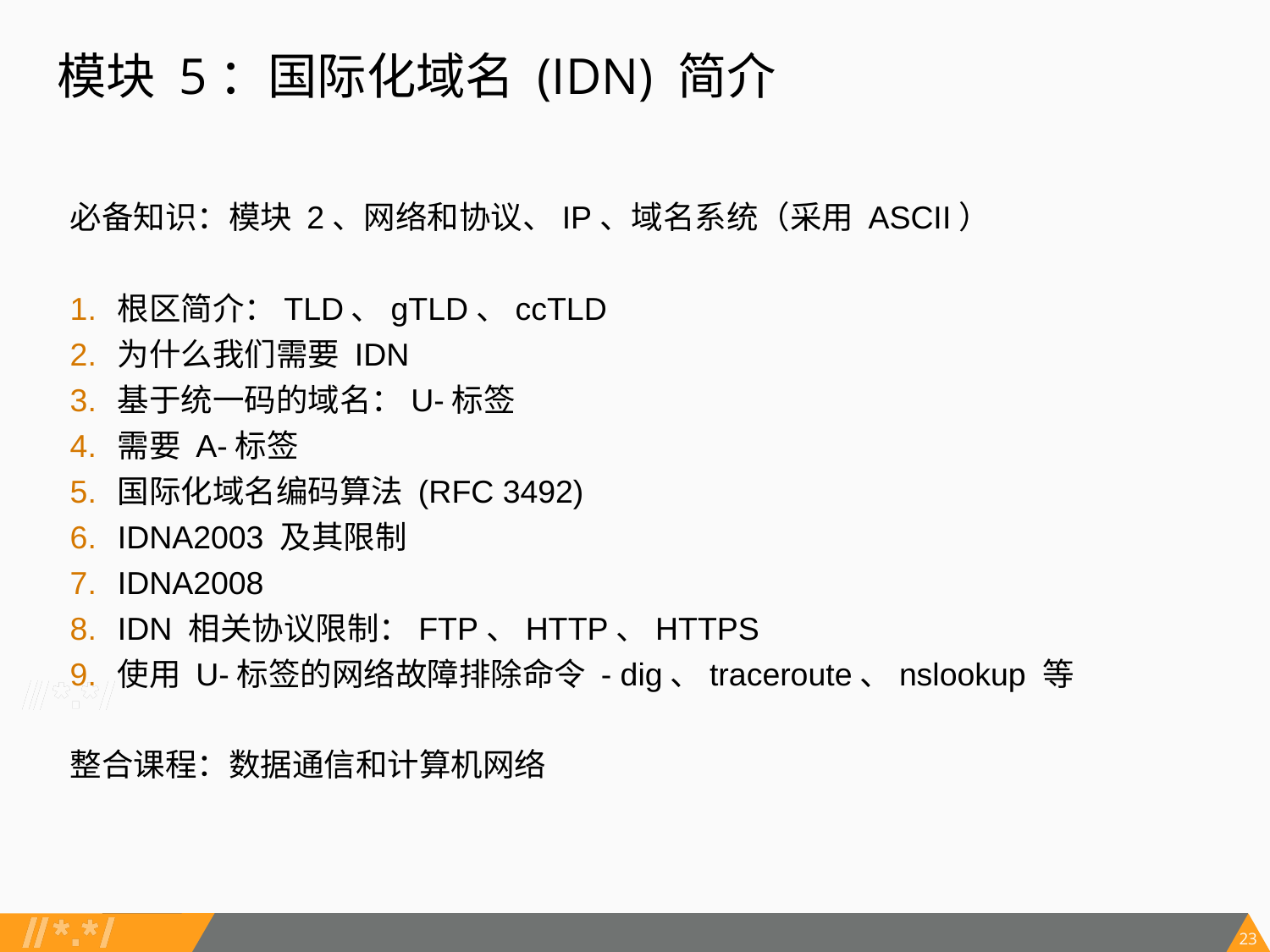

# 模块 5：国际化域名 (IDN) 简介
必备知识：模块 2、网络和协议、IP、域名系统（采用 ASCII）

根区简介：TLD、gTLD、ccTLD
为什么我们需要 IDN
基于统一码的域名：U-标签
需要 A-标签
国际化域名编码算法 (RFC 3492)
IDNA2003 及其限制
IDNA2008
IDN 相关协议限制：FTP、HTTP、HTTPS
使用 U-标签的网络故障排除命令 - dig、traceroute、nslookup 等

整合课程：数据通信和计算机网络